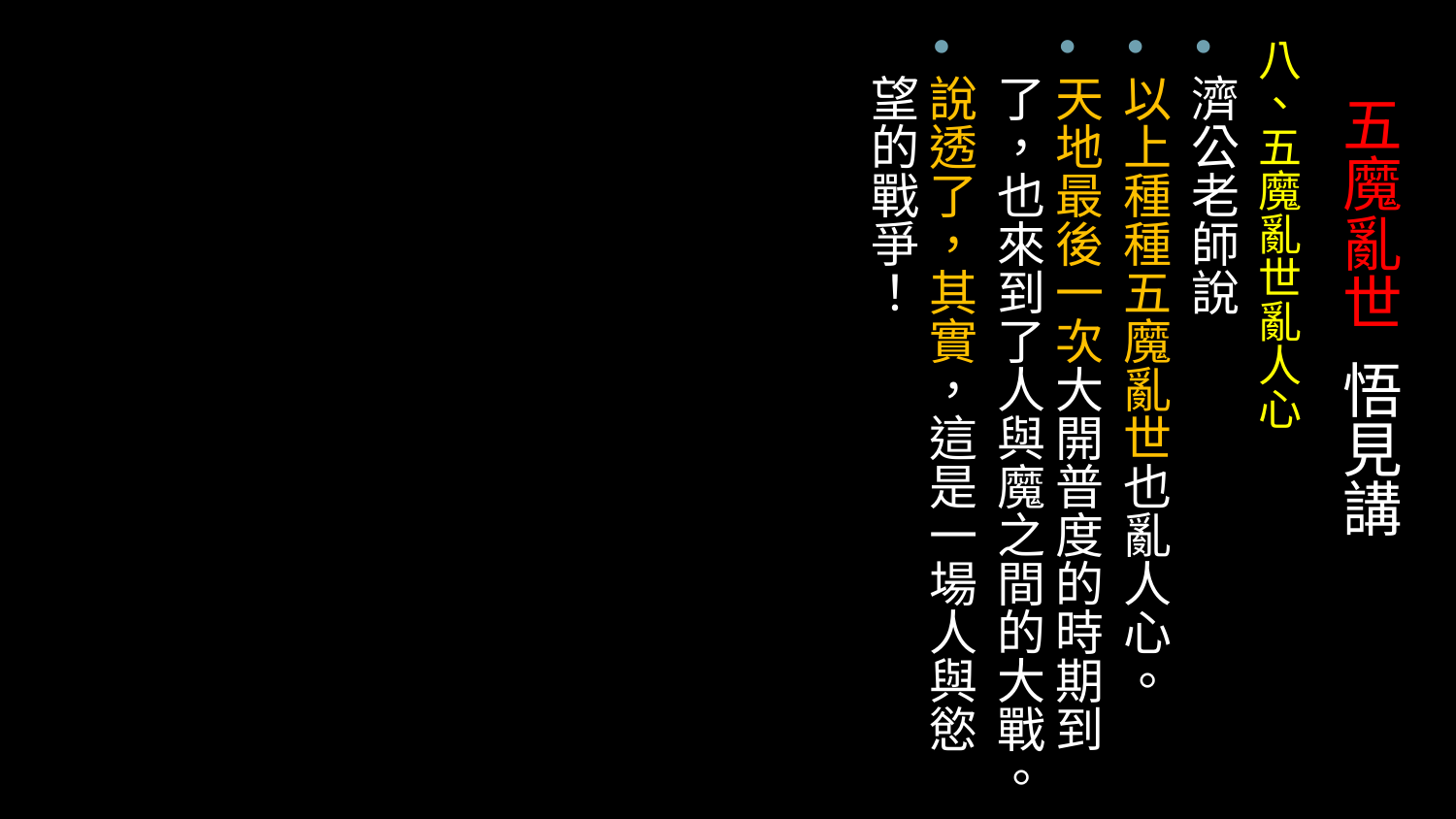

八、五魔亂世亂人心
濟公老師說
以上種種五魔亂世也亂人心。
天地最後一次大開普度的時期到了，也來到了人與魔之間的大戰。
說透了，其實，這是一場人與慾望的戰爭！

# 五魔亂世  悟見講